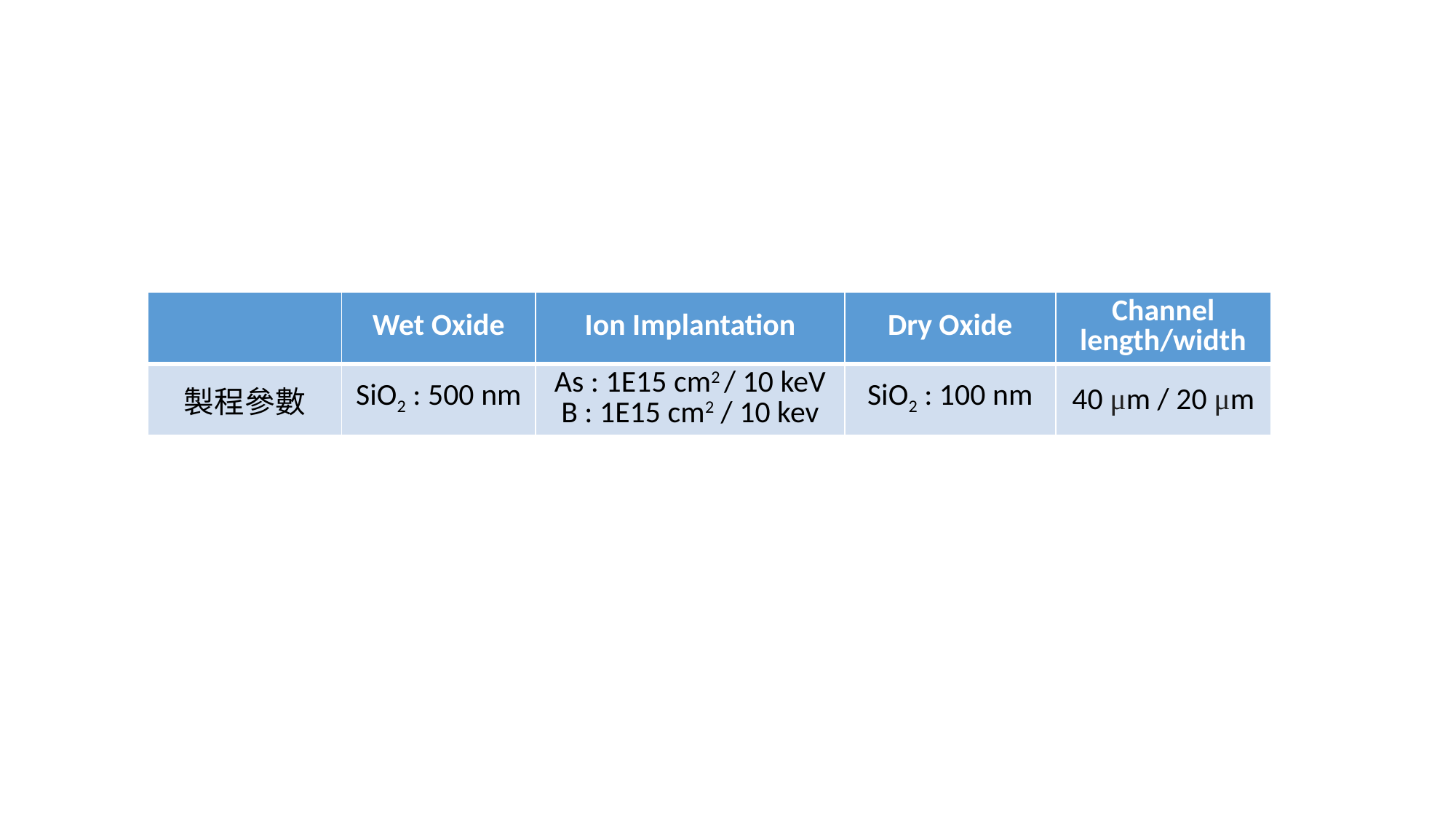

|  | Wet Oxide | Ion Implantation | Dry Oxide | Channel length/width |
| --- | --- | --- | --- | --- |
| 製程參數 | SiO2 : 500 nm | As : 1E15 cm2 / 10 keV B : 1E15 cm2 / 10 kev | SiO2 : 100 nm | 40 μm / 20 μm |